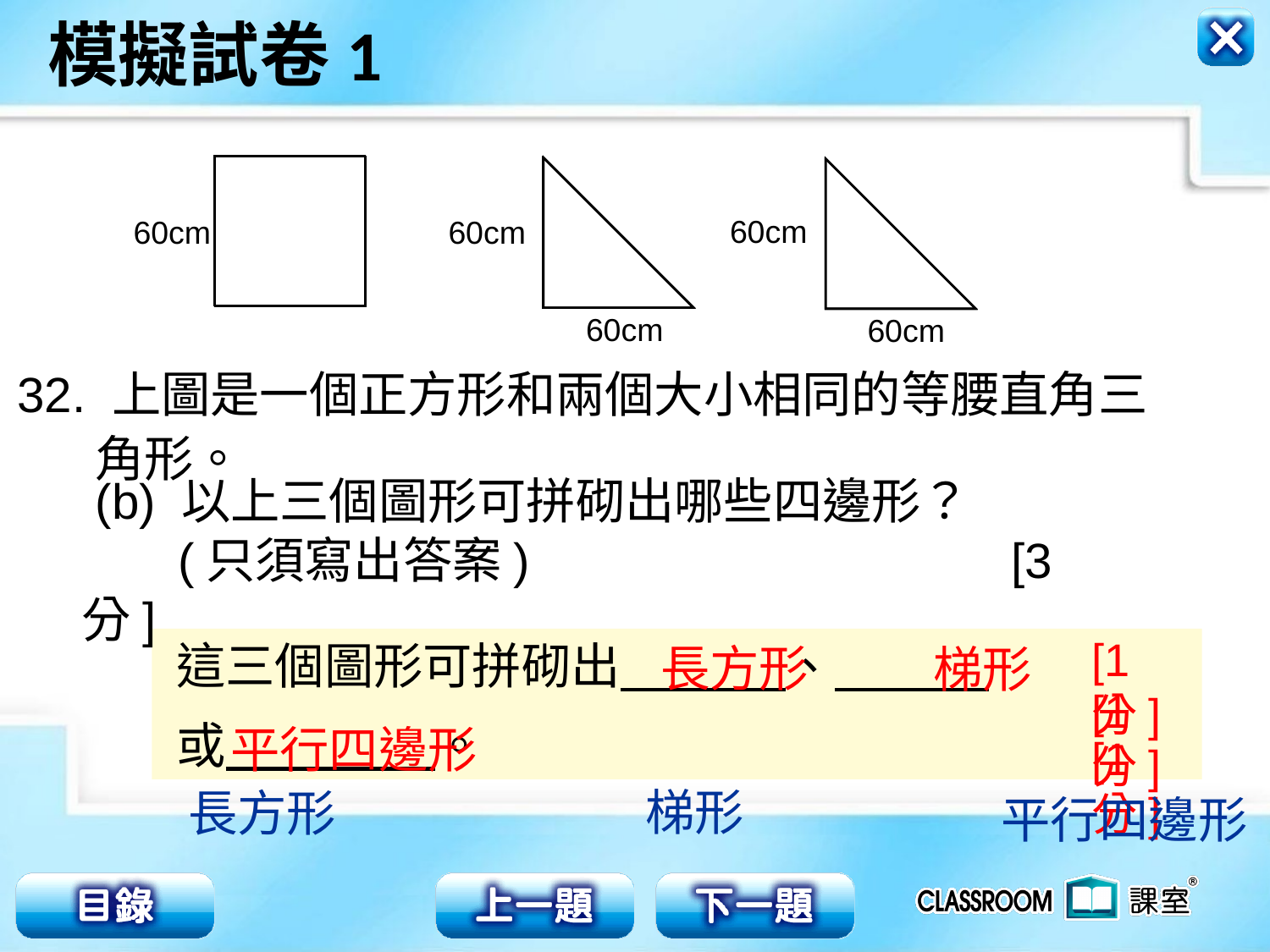

60cm
60cm
60cm
60cm
60cm
32. 上圖是一個正方形和兩個大小相同的等腰直角三
      角形。
 (b) 以上三個圖形可拼砌出哪些四邊形？
       (只須寫出答案)                                   [3分]

[1分]
這三個圖形可拼砌出               、              ,
或                   。
長方形
梯形
[1分]
平行四邊形
[1分]
梯形
長方形
平行四邊形